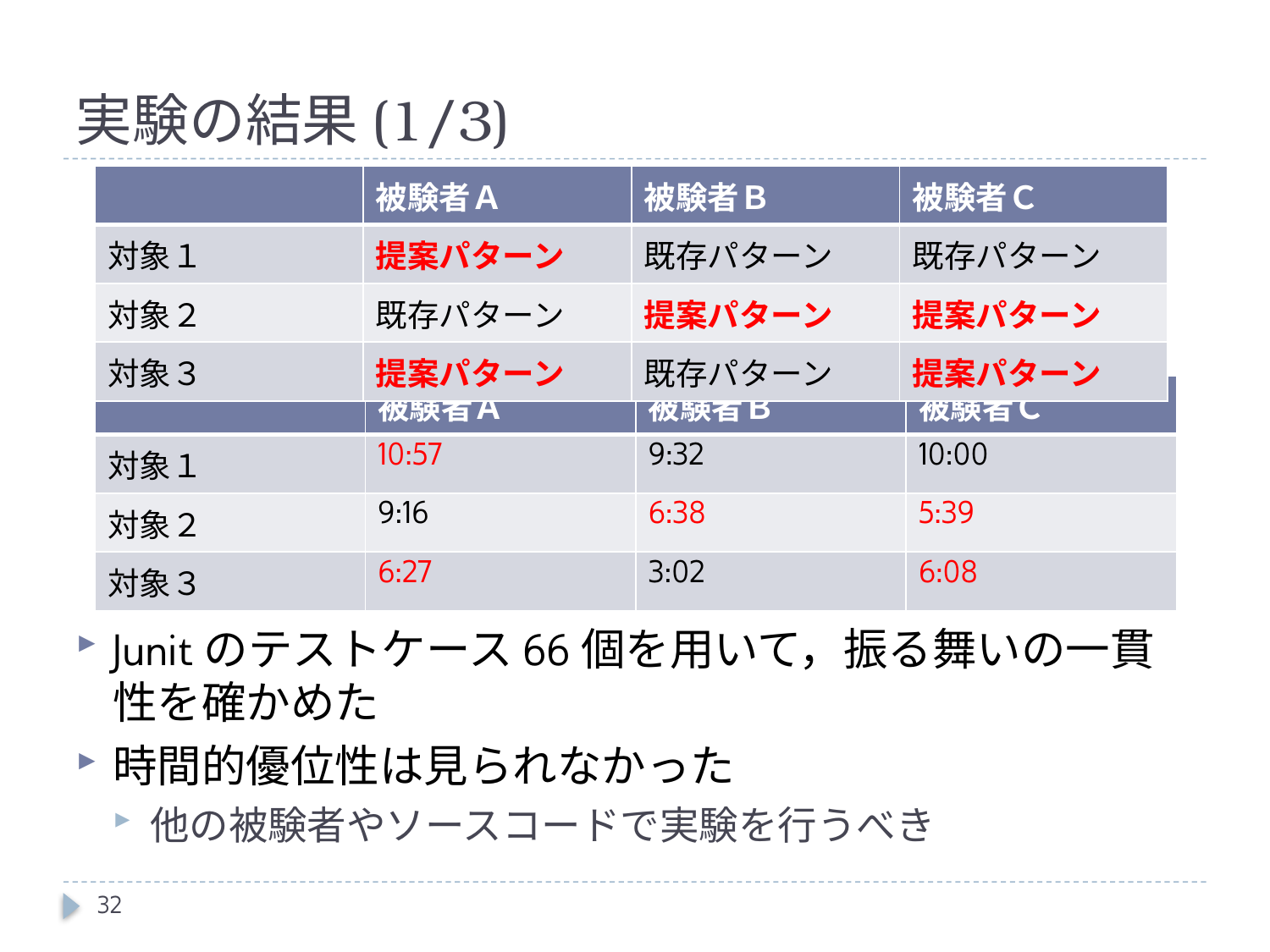

# 実験の結果(1/3)
|  | 被験者Ａ | 被験者Ｂ | 被験者Ｃ |
| --- | --- | --- | --- |
| 対象１ | 提案パターン | 既存パターン | 既存パターン |
| 対象２ | 既存パターン | 提案パターン | 提案パターン |
| 対象３ | 提案パターン | 既存パターン | 提案パターン |

Junitのテストケース66個を用いて，振る舞いの一貫性を確かめた
時間的優位性は見られなかった
他の被験者やソースコードで実験を行うべき

|  | 被験者Ａ | 被験者Ｂ | 被験者Ｃ |
| --- | --- | --- | --- |
| 対象１ | 10:57 | 9:32 | 10:00 |
| 対象２ | 9:16 | 6:38 | 5:39 |
| 対象３ | 6:27 | 3:02 | 6:08 |
32